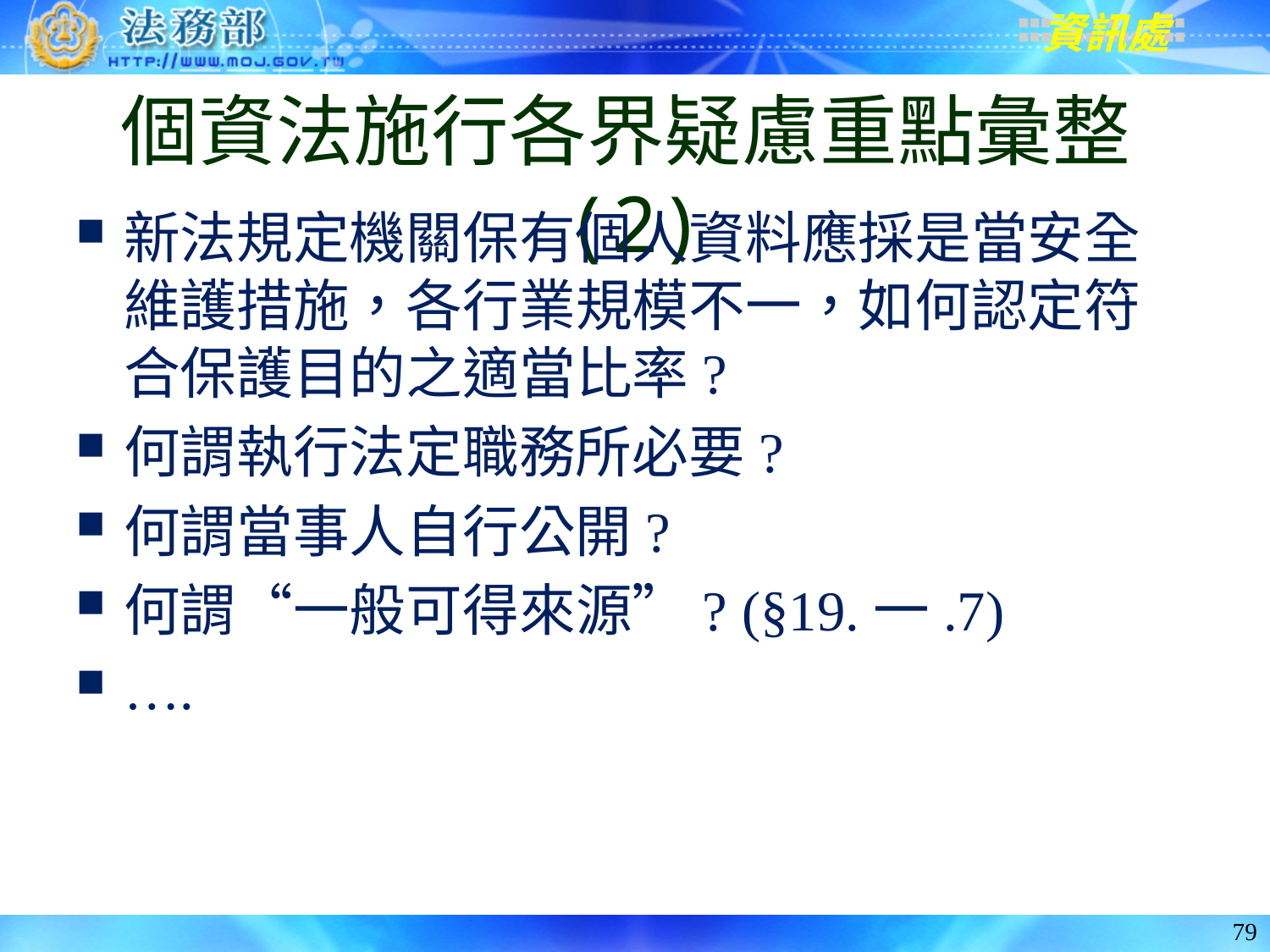

# 個資法施行各界疑慮重點彙整(2)
新法規定機關保有個人資料應採是當安全維護措施，各行業規模不一，如何認定符合保護目的之適當比率?
何謂執行法定職務所必要?
何謂當事人自行公開?
何謂“一般可得來源”? (§19.一.7)
….